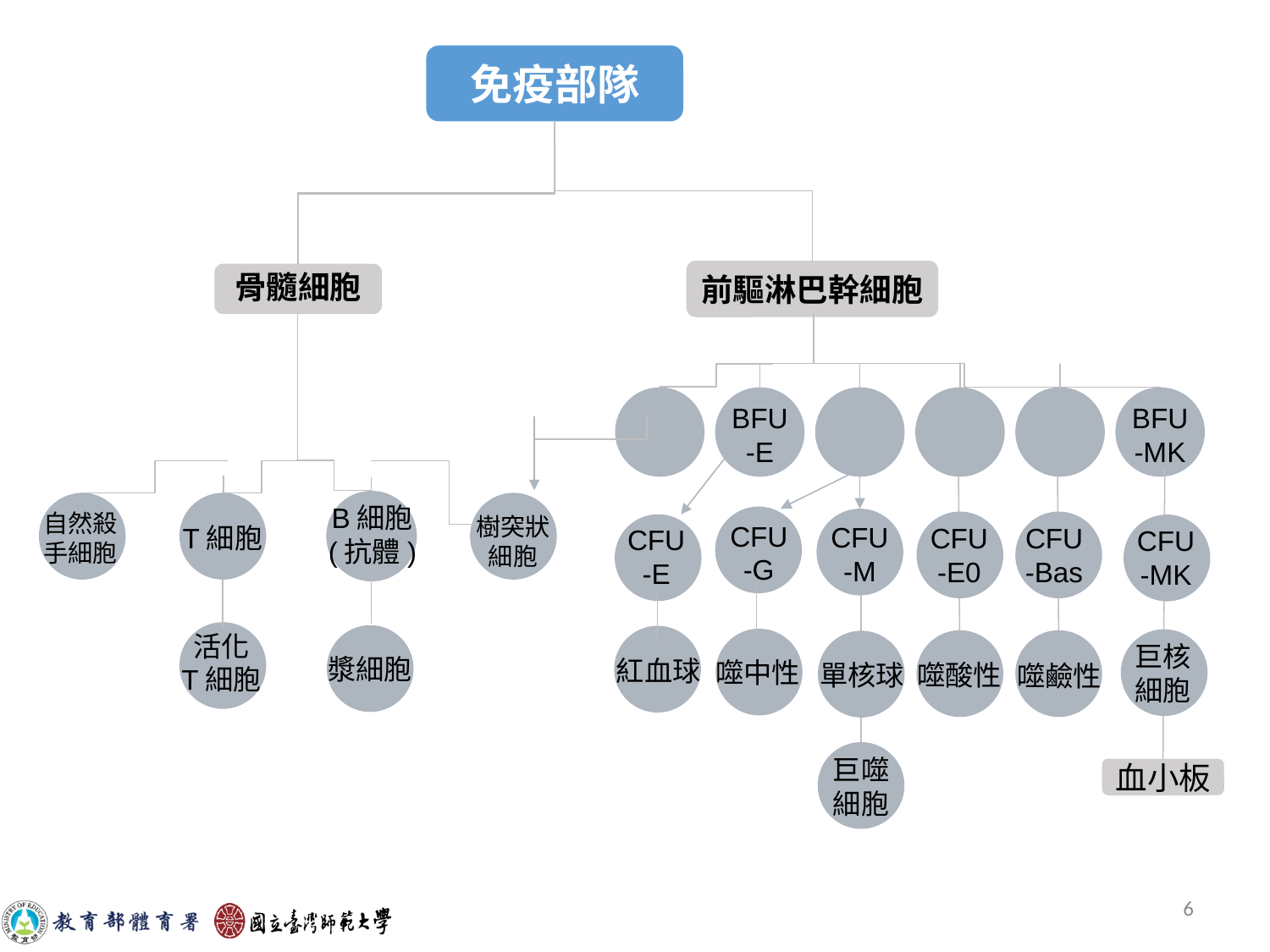

免疫部隊
前驅淋巴幹細胞
骨髓細胞

BFU
-E
BFU
-MK

B細胞
(抗體)
自然殺
手細胞
樹突狀
細胞
T細胞
活化
T細胞

漿細胞

CFU
-G
CFU
-M

CFU
-E0
CFU
-Bas
CFU
-E
CFU
-MK

巨核
細胞
紅血球
噬中性
單核球
噬酸性
噬鹼性

巨噬
細胞
血小板
6